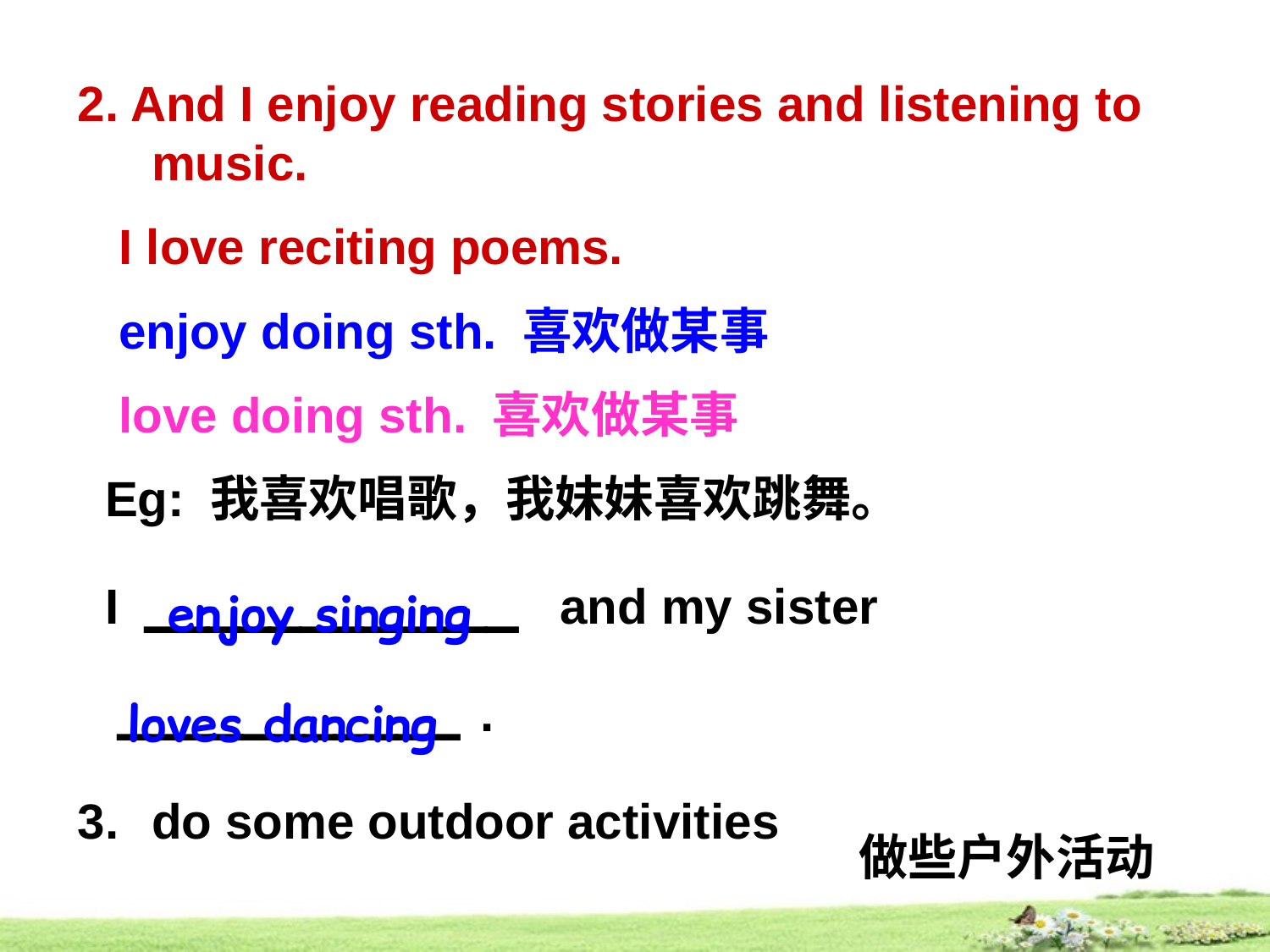

2. And I enjoy reading stories and listening to music.
   I love reciting poems.
   enjoy doing sth. 喜欢做某事
   love doing sth. 喜欢做某事
  Eg: 我喜欢唱歌，我妹妹喜欢跳舞。
  I  ____________  and my sister
   ___________ .
do some outdoor activities
enjoy singing
loves dancing
做些户外活动